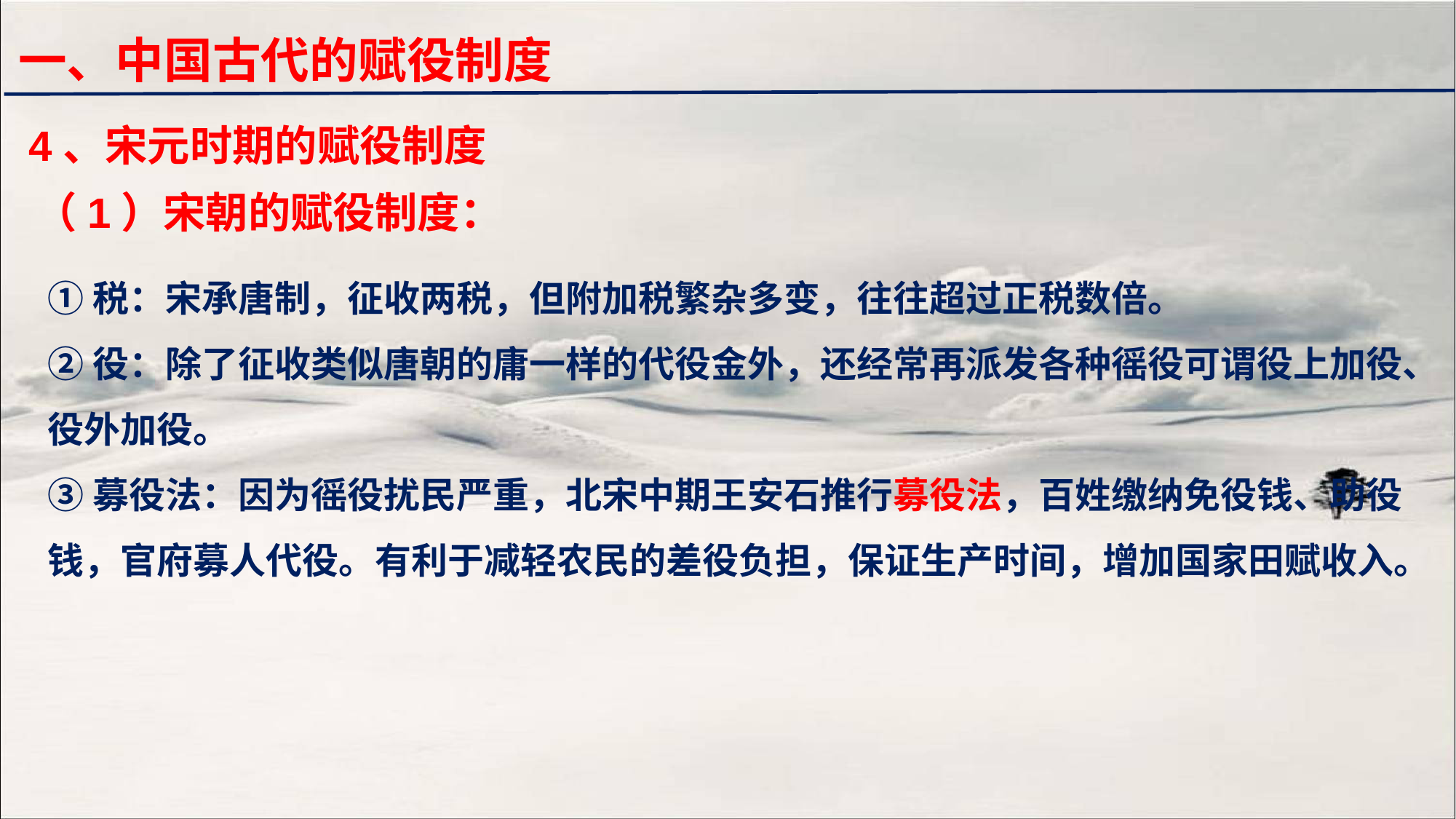

一、中国古代的赋役制度
4、宋元时期的赋役制度
（1）宋朝的赋役制度：
①税：宋承唐制，征收两税，但附加税繁杂多变，往往超过正税数倍。
②役：除了征收类似唐朝的庸一样的代役金外，还经常再派发各种徭役可谓役上加役、役外加役。
③募役法：因为徭役扰民严重，北宋中期王安石推行募役法，百姓缴纳免役钱、助役钱，官府募人代役。有利于减轻农民的差役负担，保证生产时间，增加国家田赋收入。